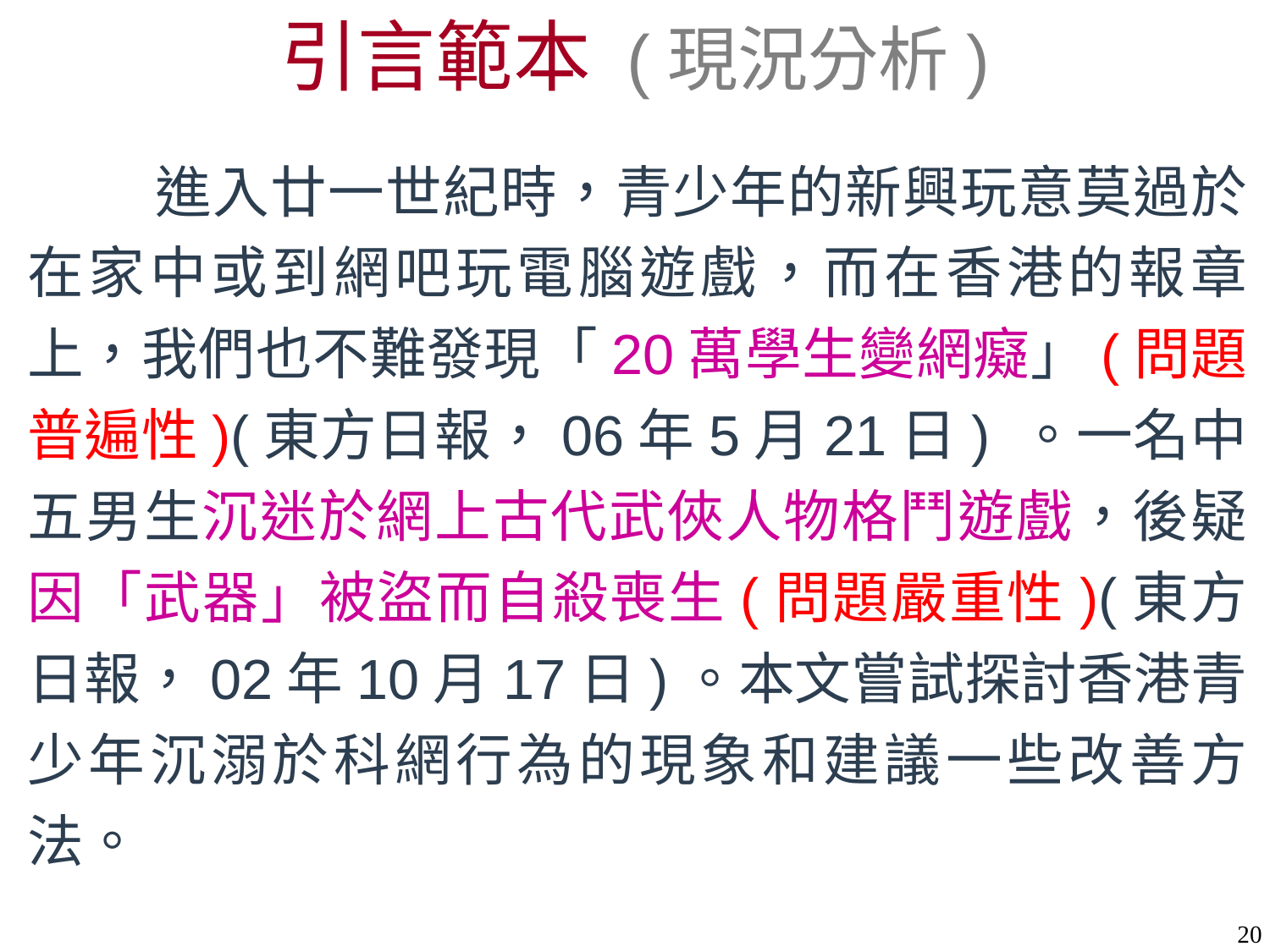

# 引言範本 (現況分析)
	進入廿一世紀時，青少年的新興玩意莫過於在家中或到網吧玩電腦遊戲，而在香港的報章上，我們也不難發現「20萬學生變網癡」(問題普遍性)(東方日報，06年5月21日) 。一名中五男生沉迷於網上古代武俠人物格鬥遊戲，後疑因「武器」被盜而自殺喪生(問題嚴重性)(東方日報，02年10月17日)。本文嘗試探討香港青少年沉溺於科網行為的現象和建議一些改善方法。
20